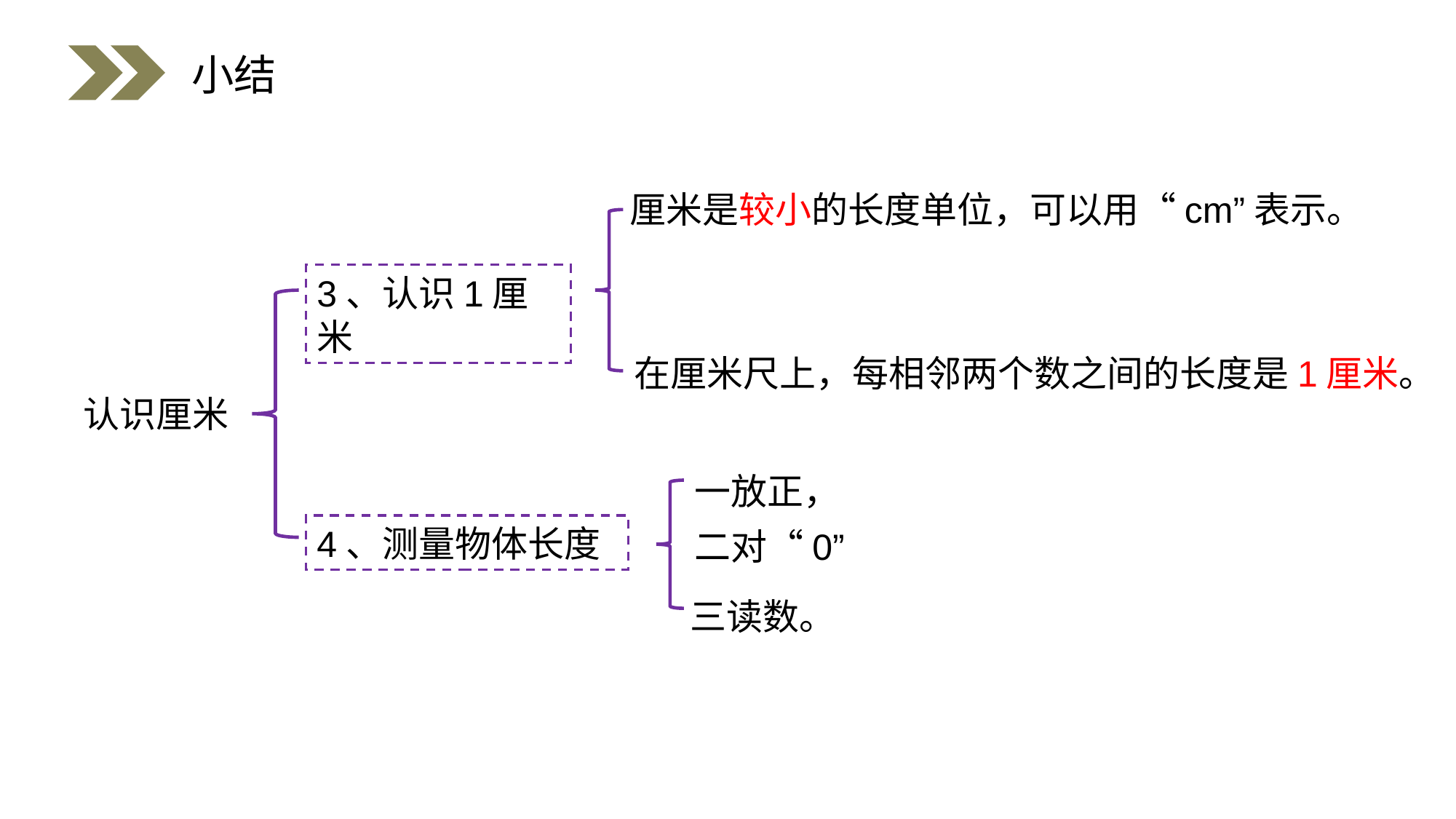

小结
厘米是较小的长度单位，可以用“cm”表示。

3、认识1厘米

在厘米尺上，每相邻两个数之间的长度是1厘米。
认识厘米
一放正，

二对“0”
4、测量物体长度
三读数。